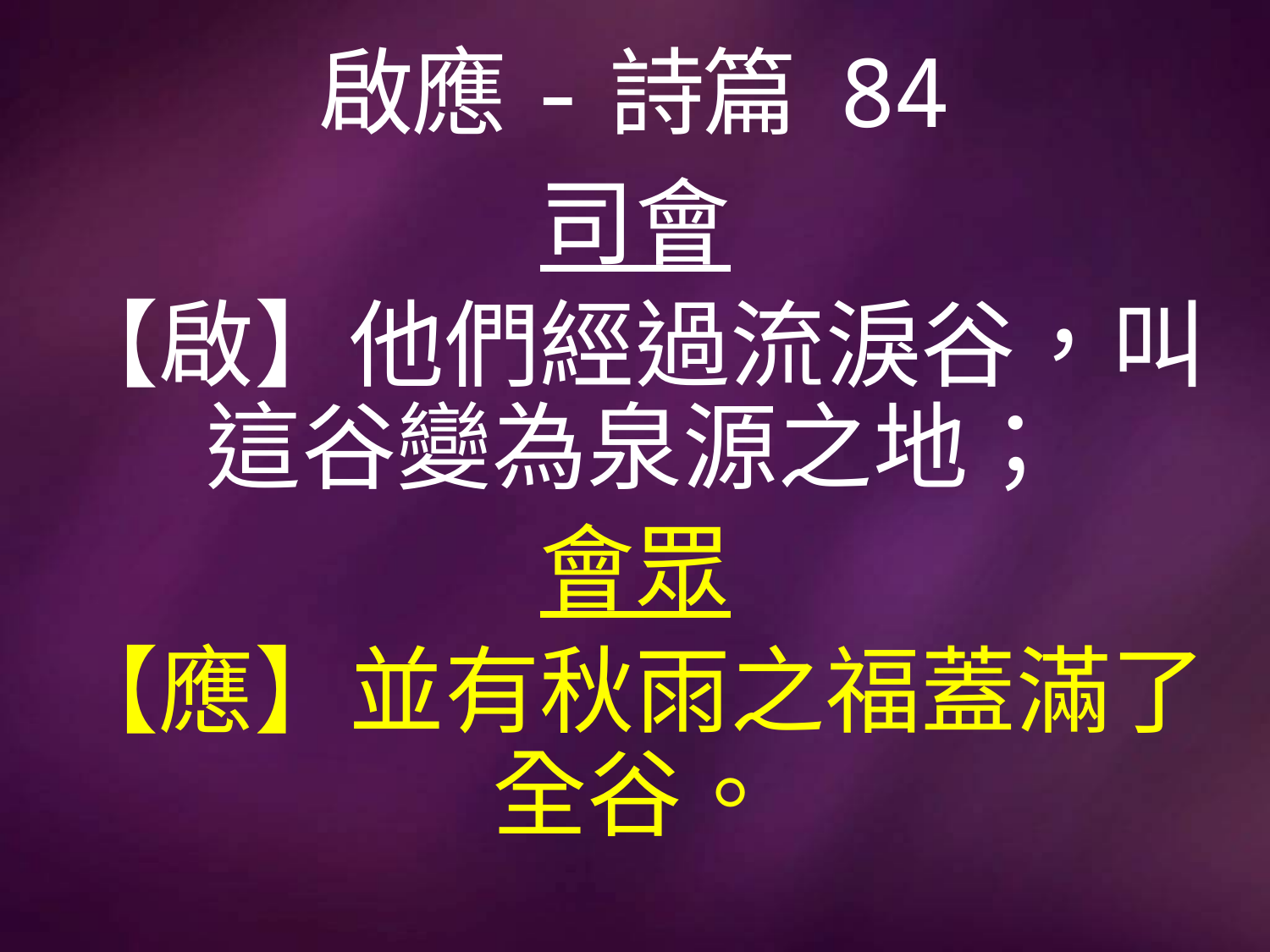

# 啟應-詩篇 84
司會
【啟】他們經過流淚谷，叫這谷變為泉源之地；
會眾
【應】並有秋雨之福蓋滿了全谷。